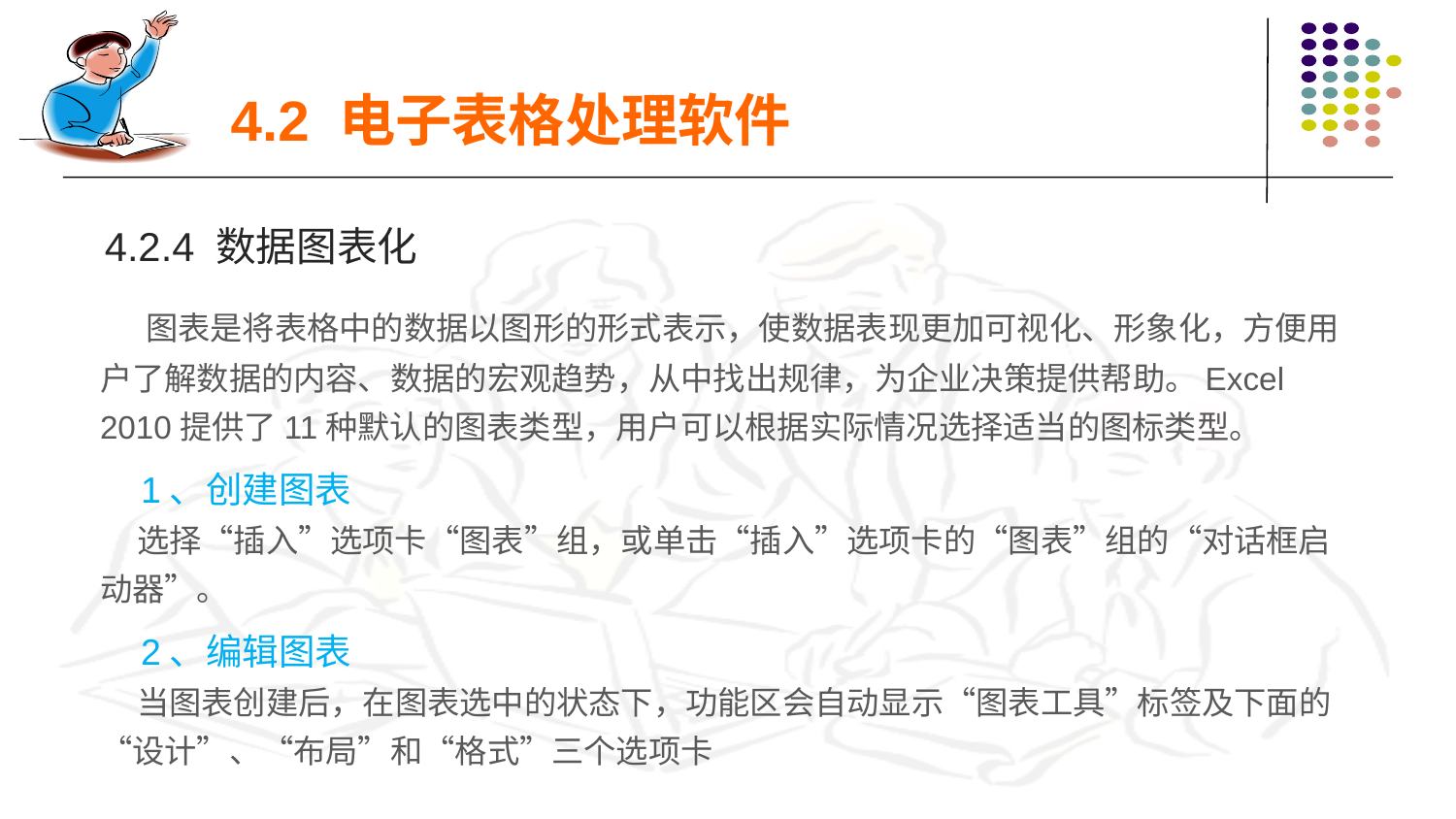

4.2 电子表格处理软件
4.2.4 数据图表化
    图表是将表格中的数据以图形的形式表示，使数据表现更加可视化、形象化，方便用户了解数据的内容、数据的宏观趋势，从中找出规律，为企业决策提供帮助。Excel 2010提供了11种默认的图表类型，用户可以根据实际情况选择适当的图标类型。
    1、创建图表
    选择“插入”选项卡“图表”组，或单击“插入”选项卡的“图表”组的“对话框启动器”。
    2、编辑图表
    当图表创建后，在图表选中的状态下，功能区会自动显示“图表工具”标签及下面的“设计”、“布局”和“格式”三个选项卡